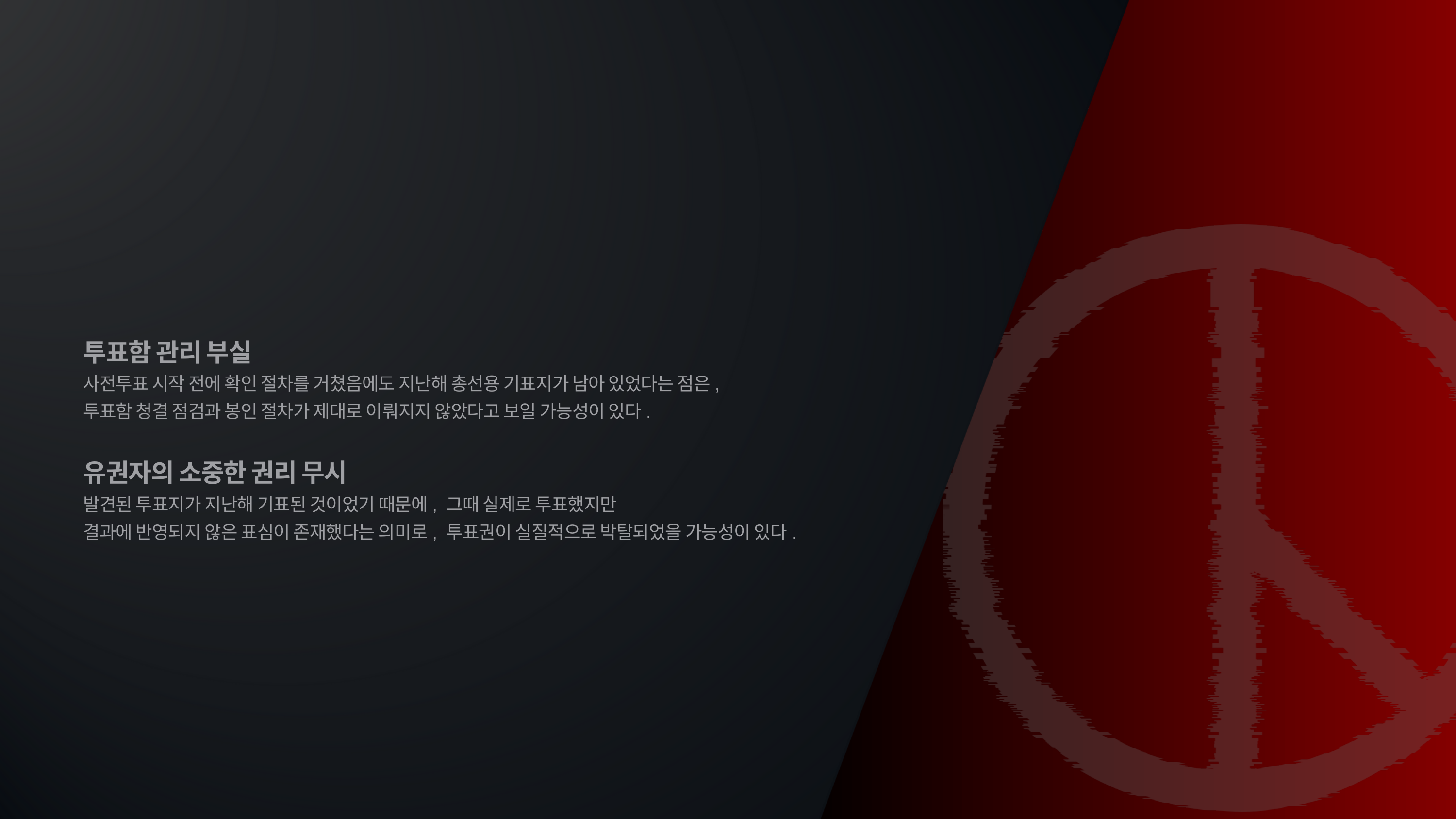

투표함 관리 부실
사전투표 시작 전에 확인 절차를 거쳤음에도 지난해 총선용 기표지가 남아 있었다는 점은,
투표함 청결 점검과 봉인 절차가 제대로 이뤄지지 않았다고 보일 가능성이 있다.

유권자의 소중한 권리 무시
발견된 투표지가 지난해 기표된 것이었기 때문에, 그때 실제로 투표했지만
결과에 반영되지 않은 표심이 존재했다는 의미로, 투표권이 실질적으로 박탈되었을 가능성이 있다.